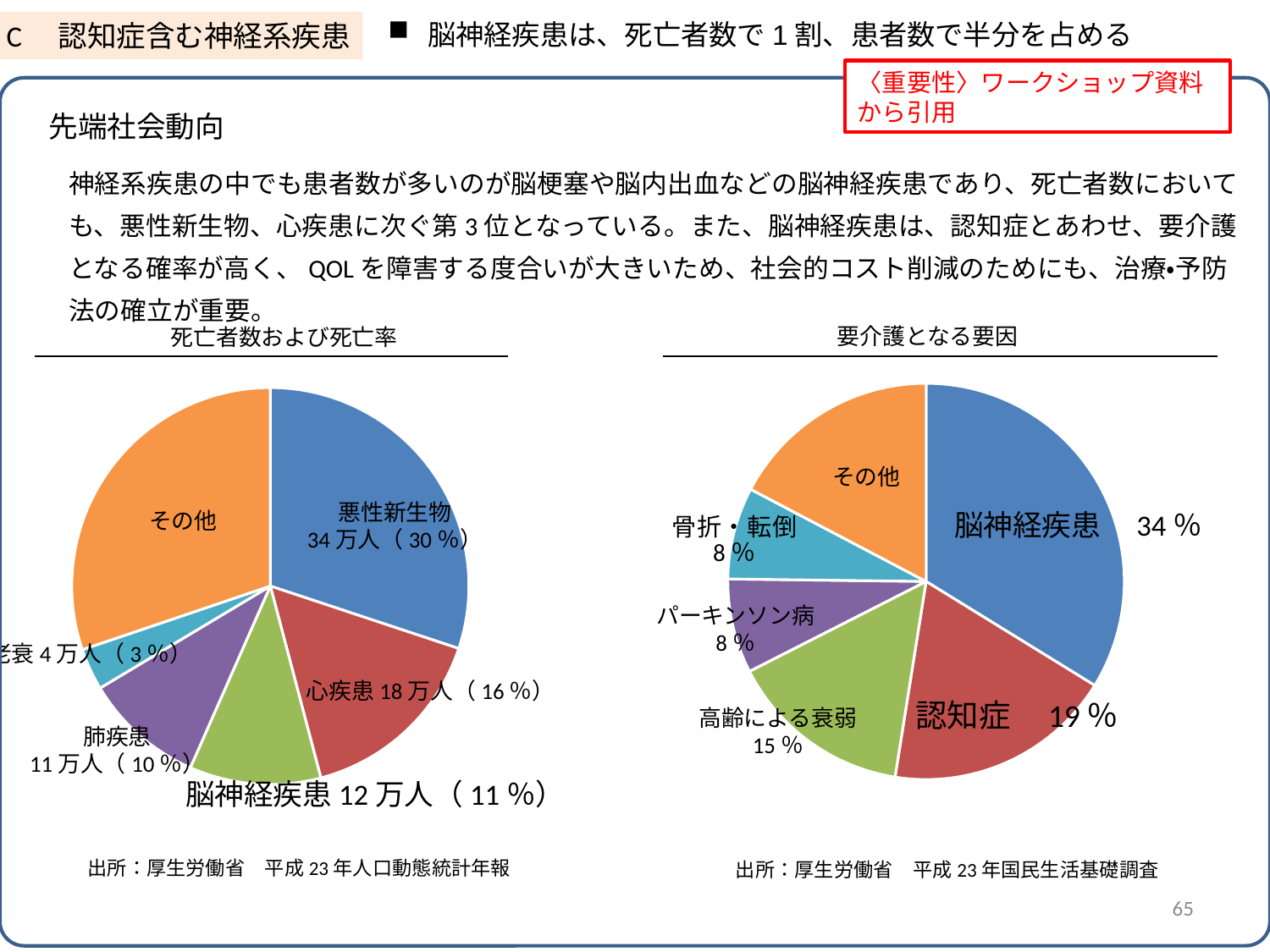

脳神経疾患は、死亡者数で1割、患者数で半分を占める
C　認知症含む神経系疾患
〈重要性〉ワークショップ資料から引用

先端社会動向
神経系疾患の中でも患者数が多いのが脳梗塞や脳内出血などの脳神経疾患であり、死亡者数においても、悪性新生物、心疾患に次ぐ第3位となっている。また、脳神経疾患は、認知症とあわせ、要介護となる確率が高く、QOLを障害する度合いが大きいため、社会的コスト削減のためにも、治療・予防法の確立が重要。
要介護となる要因
死亡者数および死亡率

### Chart

| Category |  |
|---|---|
| 脳神経疾患 | 0.338 |
| 認知症 | 0.187 |
| 高齢による衰弱 | 0.15 |
| パーキンソン病 | 0.077 |
| 骨折・転倒 | 0.075 |
| その他 | 0.173 |

### Chart

| Category |  |
|---|---|
| 悪性新生物 | 0.301 |
| 心疾患 | 0.158 |
| 脳神経疾患 | 0.107 |
| 肺疾患 | 0.098 |
| 総帥 | 0.034 |
| その他 | 0.302 |
その他
悪性新生物
34万人（30％）
その他
脳神経疾患　34％
パーキンソン病
8％
老衰4万人（3％）
心疾患18万人（16％）
高齢による衰弱
15％
肺疾患
11万人（10％）
脳神経疾患12万人（11％）
出所：厚生労働省　平成23年人口動態統計年報
出所：厚生労働省　平成23年国民生活基礎調査
65